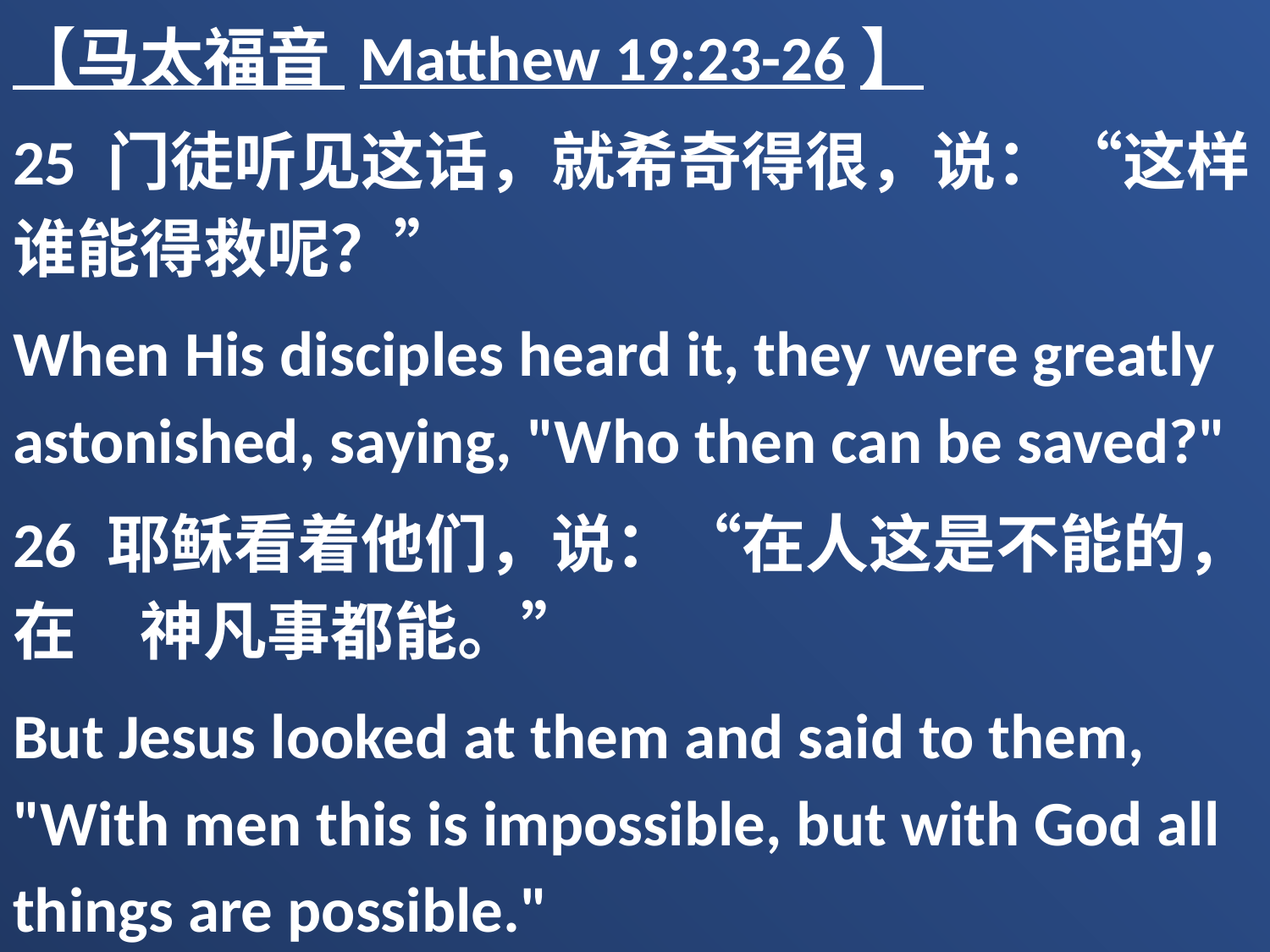

【马太福音 Matthew 19:23-26】
25 门徒听见这话，就希奇得很，说：“这样谁能得救呢？”
When His disciples heard it, they were greatly astonished, saying, "Who then can be saved?"
26 耶稣看着他们，说：“在人这是不能的，在　神凡事都能。”
But Jesus looked at them and said to them, "With men this is impossible, but with God all things are possible."